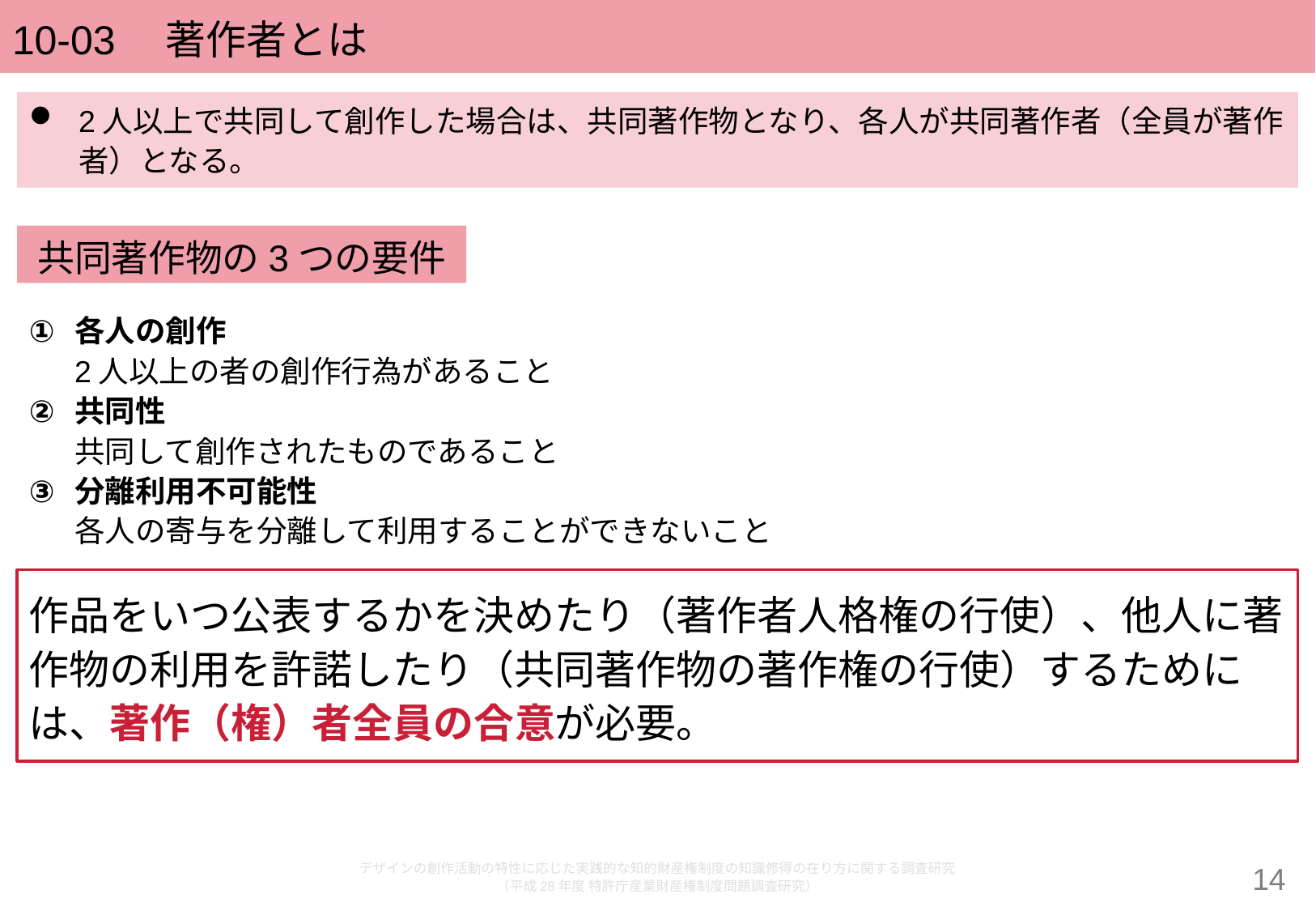

# 10-03　著作者とは
2人以上で共同して創作した場合は、共同著作物となり、各人が共同著作者（全員が著作者）となる。
共同著作物の3つの要件
各人の創作
2人以上の者の創作行為があること
共同性
共同して創作されたものであること
分離利用不可能性
各人の寄与を分離して利用することができないこと
作品をいつ公表するかを決めたり（著作者人格権の行使）、他人に著作物の利用を許諾したり（共同著作物の著作権の行使）するためには、著作（権）者全員の合意が必要。
デザインの創作活動の特性に応じた実践的な知的財産権制度の知識修得の在り方に関する調査研究
（平成28年度 特許庁産業財産権制度問題調査研究）
14